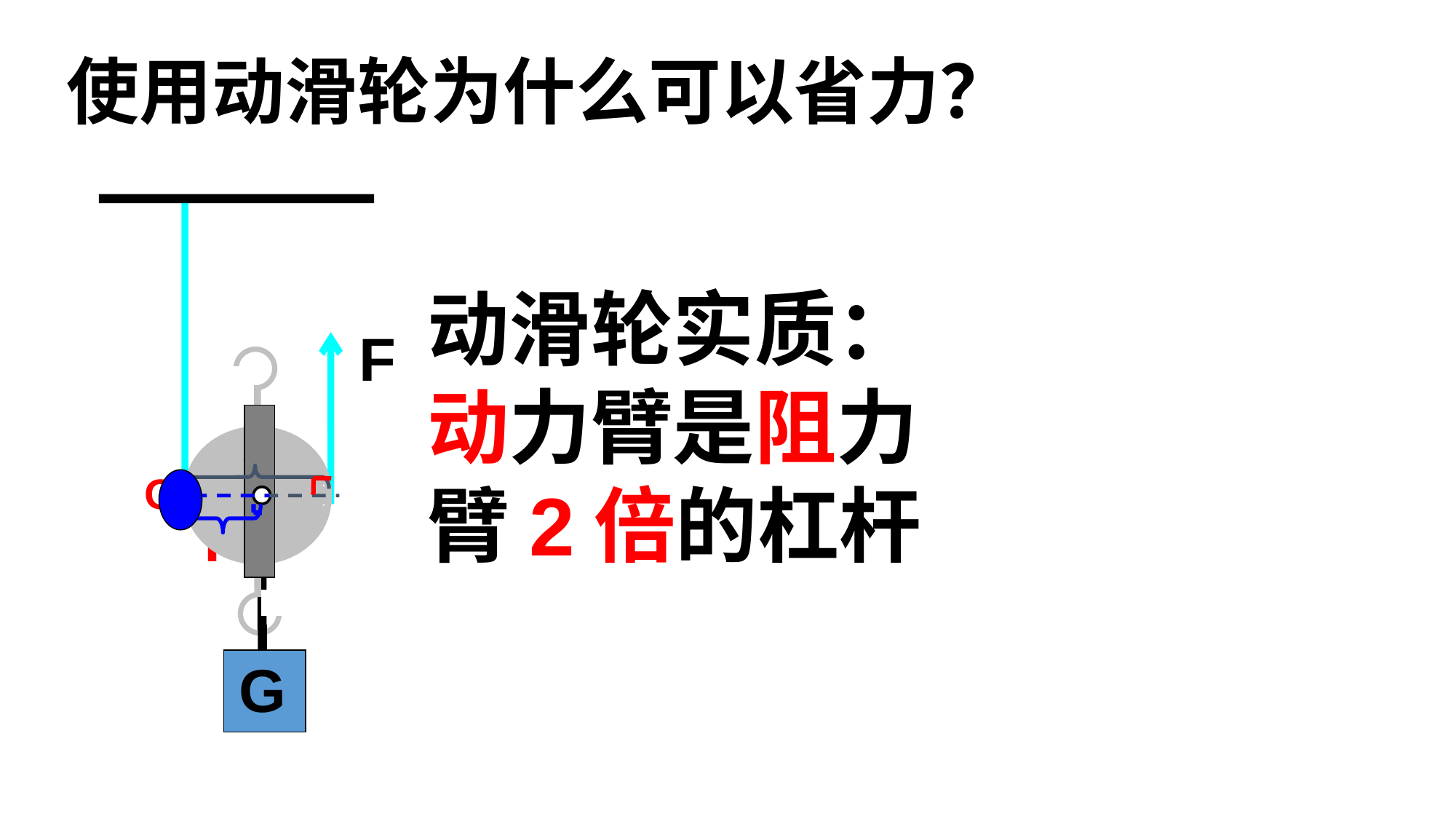

使用动滑轮为什么可以省力？

动滑轮实质：
动力臂是阻力臂2倍的杠杆
F

2r

O

r

G